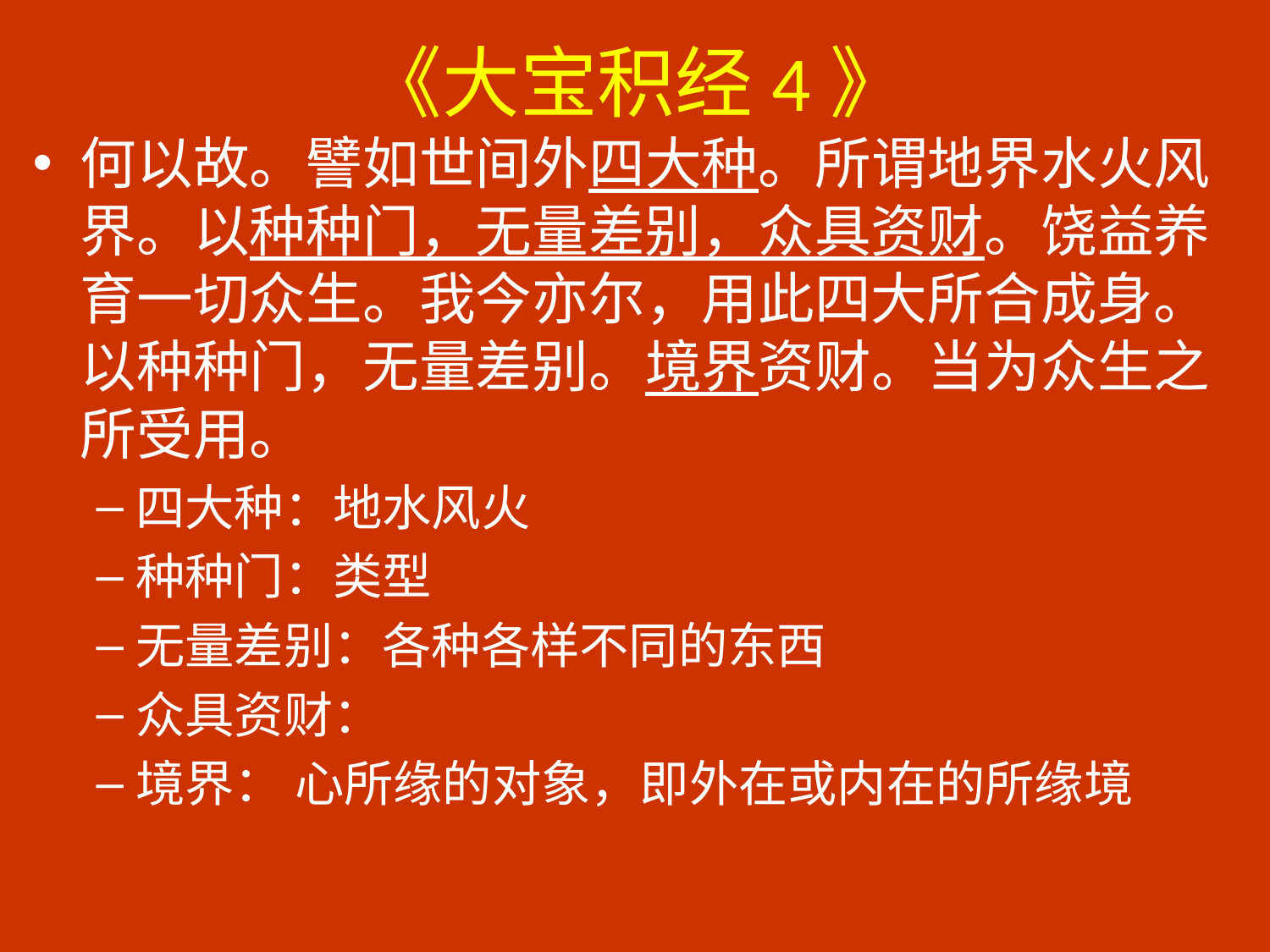

# 《大宝积经4》
何以故。譬如世间外四大种。所谓地界水火风界。以种种门，无量差别，众具资财。饶益养育一切众生。我今亦尔，用此四大所合成身。以种种门，无量差别。境界资财。当为众生之所受用。
四大种：地水风火
种种门：类型
无量差别：各种各样不同的东西
众具资财：
境界： 心所缘的对象，即外在或内在的所缘境